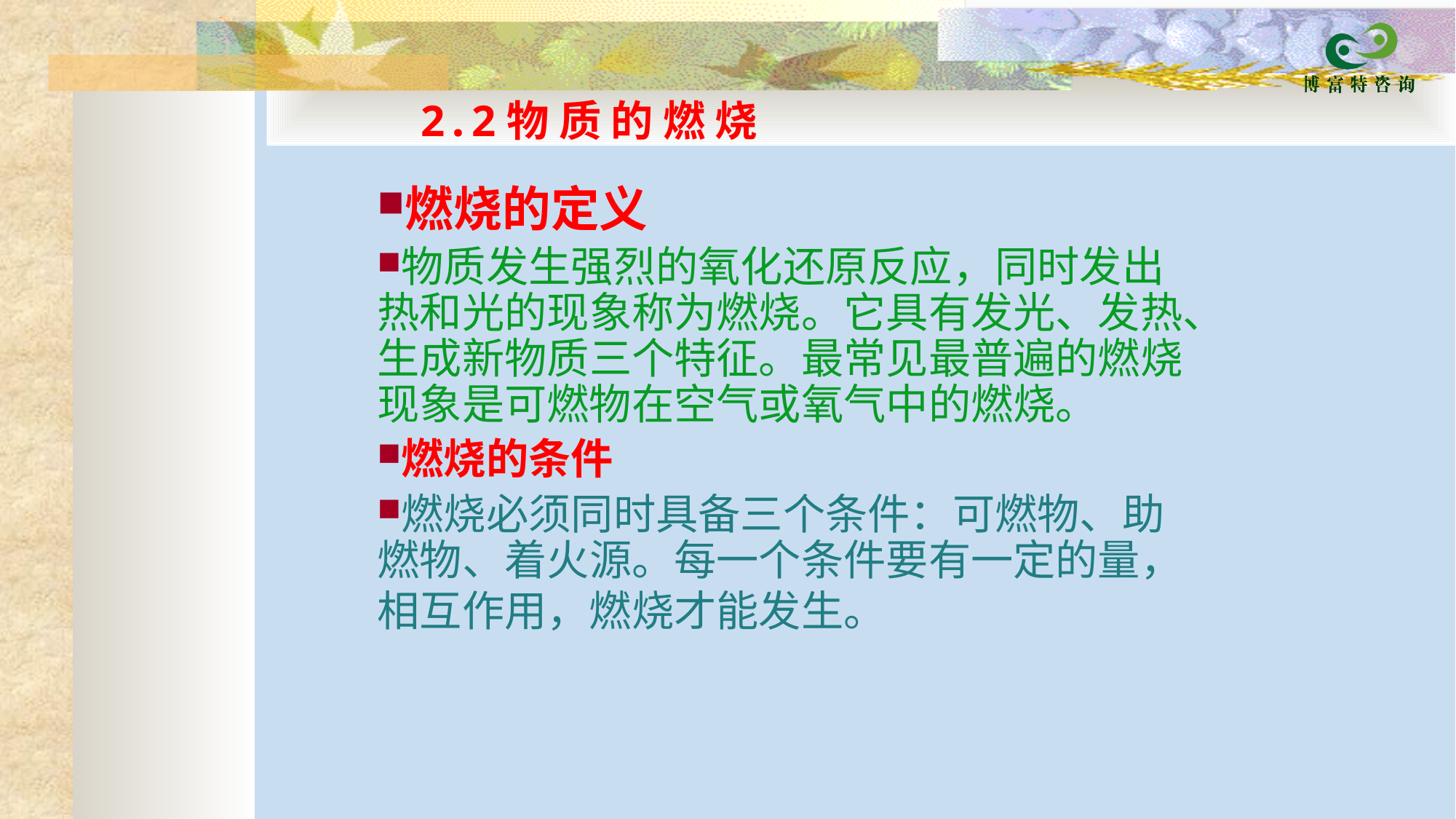

2.2物 质 的 燃 烧
燃烧的定义
物质发生强烈的氧化还原反应，同时发出热和光的现象称为燃烧。它具有发光、发热、生成新物质三个特征。最常见最普遍的燃烧现象是可燃物在空气或氧气中的燃烧。
燃烧的条件
燃烧必须同时具备三个条件：可燃物、助燃物、着火源。每一个条件要有一定的量，相互作用，燃烧才能发生。